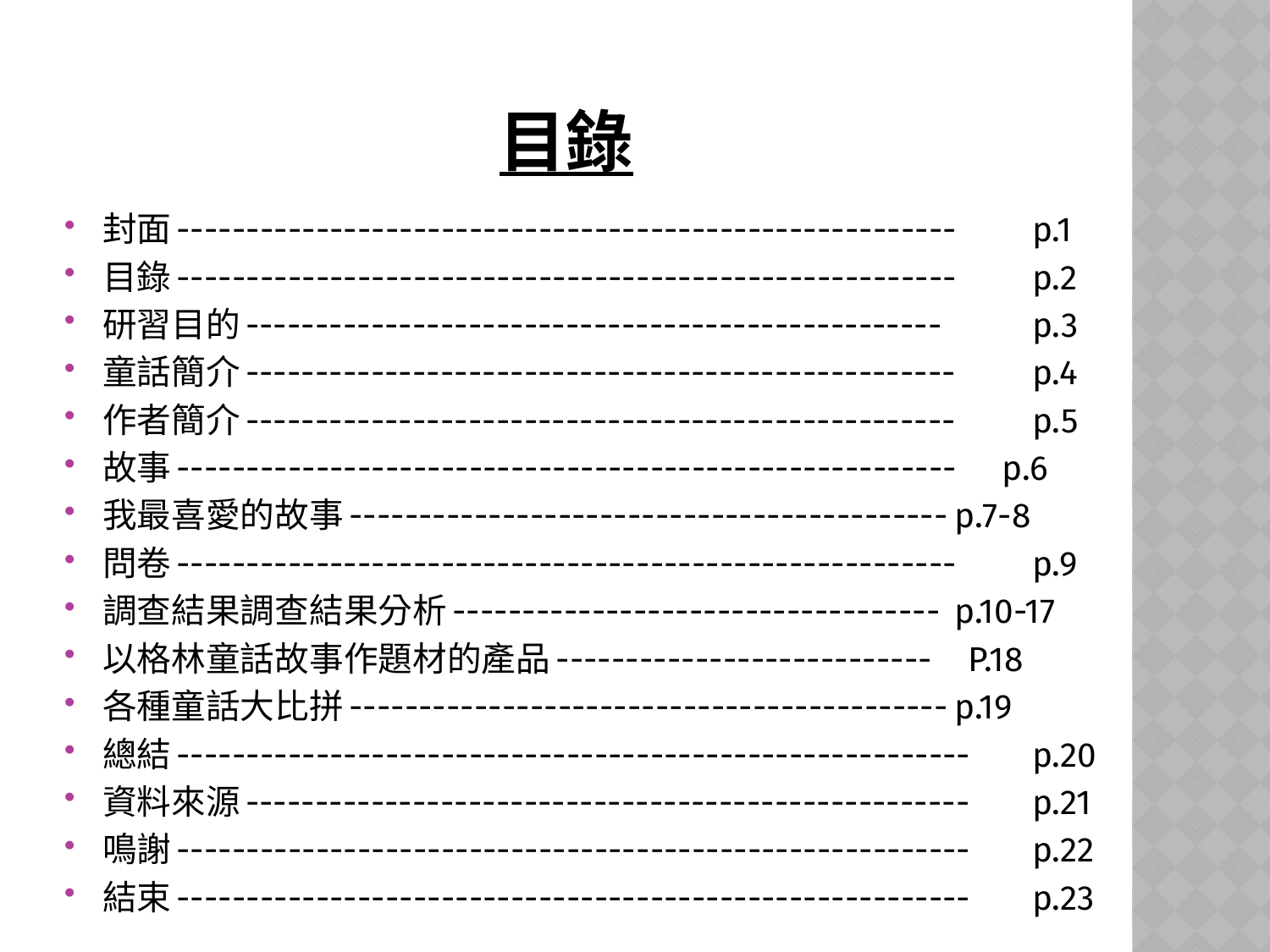

# 目錄
封面--------------------------------------------------------	p.1
目錄--------------------------------------------------------    	p.2
研習目的--------------------------------------------------     	p.3
童話簡介---------------------------------------------------	p.4
作者簡介---------------------------------------------------	p.5
故事--------------------------------------------------------     p.6
我最喜愛的故事-------------------------------------------	p.7-8
問卷--------------------------------------------------------	p.9
調查結果調查結果分析-----------------------------------	p.10-17
以格林童話故事作題材的產品---------------------------    P.18
各種童話大比拼-------------------------------------------	p.19
總結---------------------------------------------------------	p.20
資料來源----------------------------------------------------	p.21
鳴謝---------------------------------------------------------	p.22
結束---------------------------------------------------------	p.23